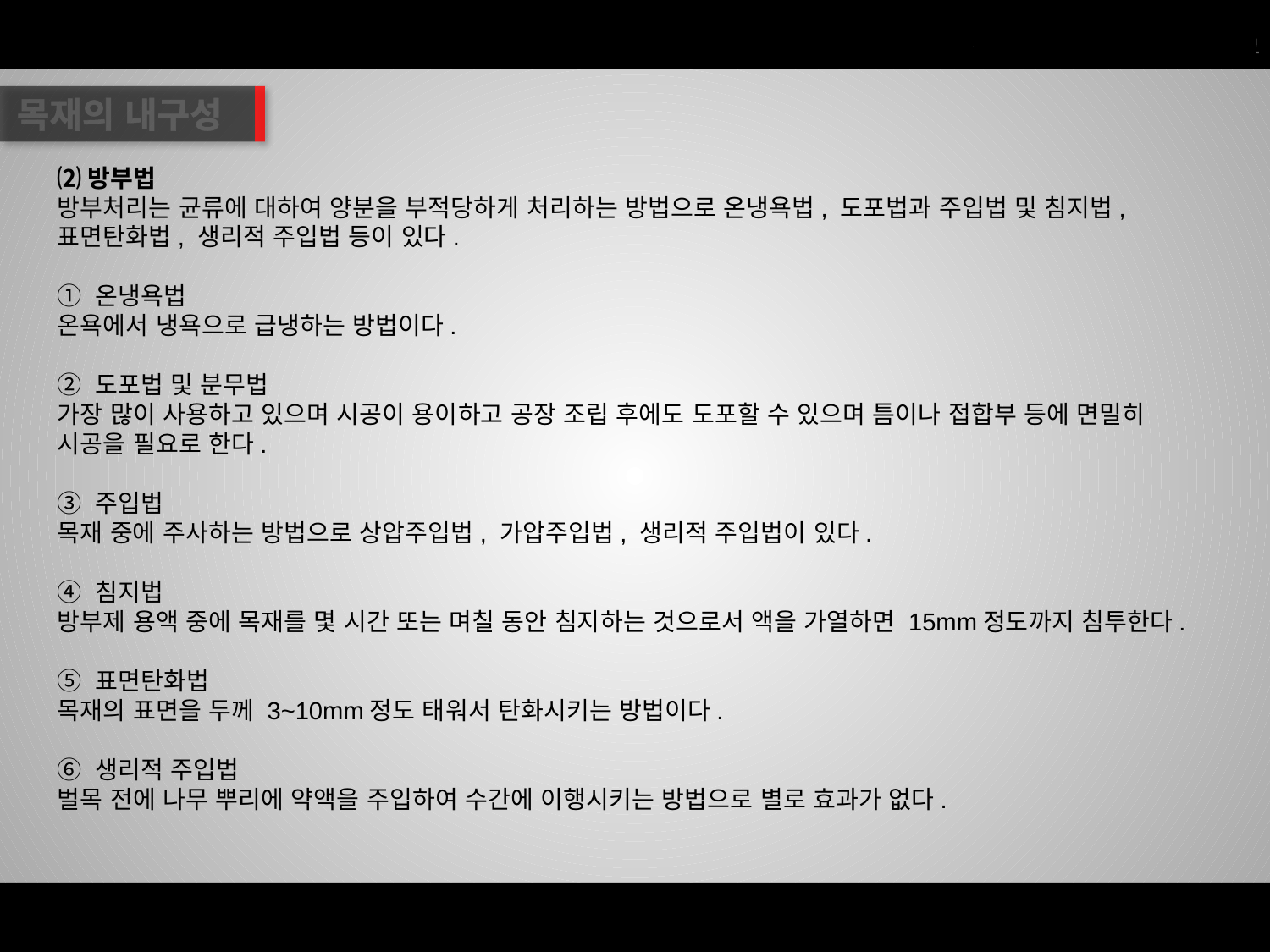

목재의 내구성

⑵방부법
방부처리는 균류에 대하여 양분을 부적당하게 처리하는 방법으로 온냉욕법, 도포법과 주입법 및 침지법, 표면탄화법, 생리적 주입법 등이 있다.

① 온냉욕법
온욕에서 냉욕으로 급냉하는 방법이다.

② 도포법 및 분무법
가장 많이 사용하고 있으며 시공이 용이하고 공장 조립 후에도 도포할 수 있으며 틈이나 접합부 등에 면밀히 시공을 필요로 한다.

③ 주입법
목재 중에 주사하는 방법으로 상압주입법, 가압주입법, 생리적 주입법이 있다.

④ 침지법
방부제 용액 중에 목재를 몇 시간 또는 며칠 동안 침지하는 것으로서 액을 가열하면 15mm정도까지 침투한다.

⑤ 표면탄화법
목재의 표면을 두께 3~10mm정도 태워서 탄화시키는 방법이다.

⑥ 생리적 주입법
벌목 전에 나무 뿌리에 약액을 주입하여 수간에 이행시키는 방법으로 별로 효과가 없다.